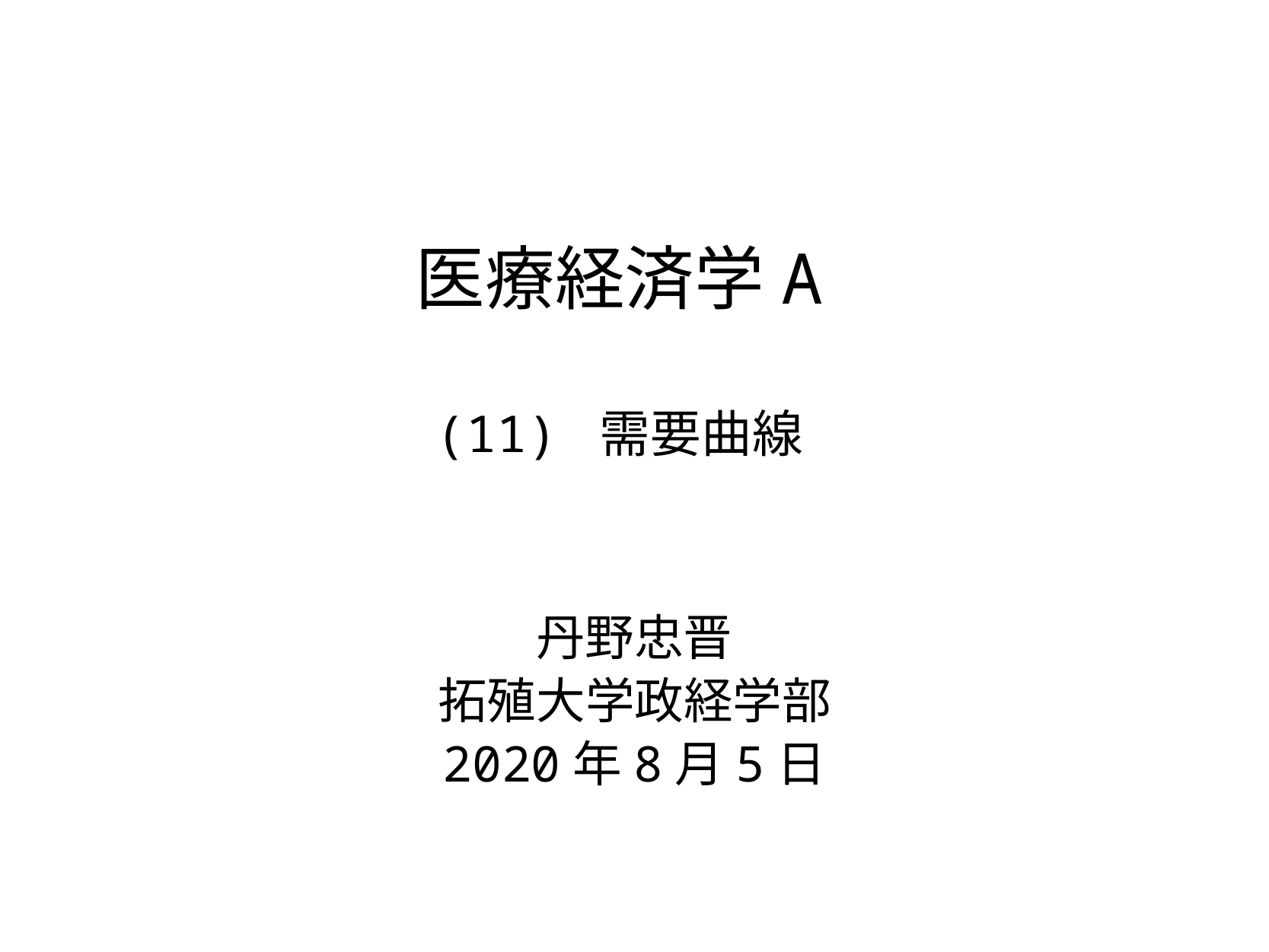

# 医療経済学A (11) 需要曲線

丹野忠晋
拓殖大学政経学部
2020年8月5日